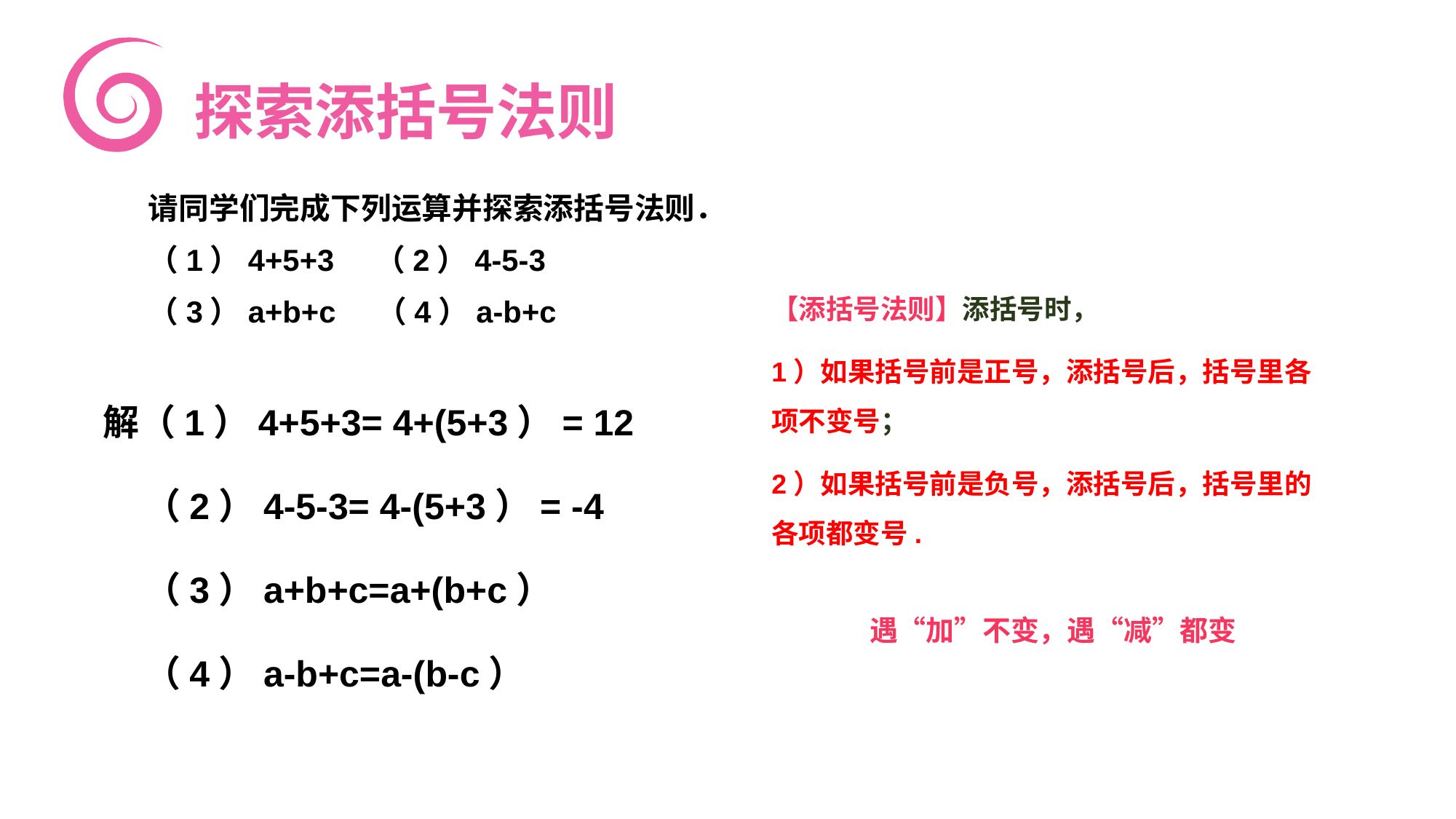

探索添括号法则
请同学们完成下列运算并探索添括号法则．
（1）4+5+3    （2）4-5-3
（3）a+b+c    （4）a-b+c
【添括号法则】添括号时，
1）如果括号前是正号，添括号后，括号里各项不变号；
2）如果括号前是负号，添括号后，括号里的各项都变号.
解（1）4+5+3= 4+(5+3）= 12
    （2）4-5-3= 4-(5+3）= -4
    （3）a+b+c=a+(b+c）
    （4）a-b+c=a-(b-c）
遇“加”不变，遇“减”都变